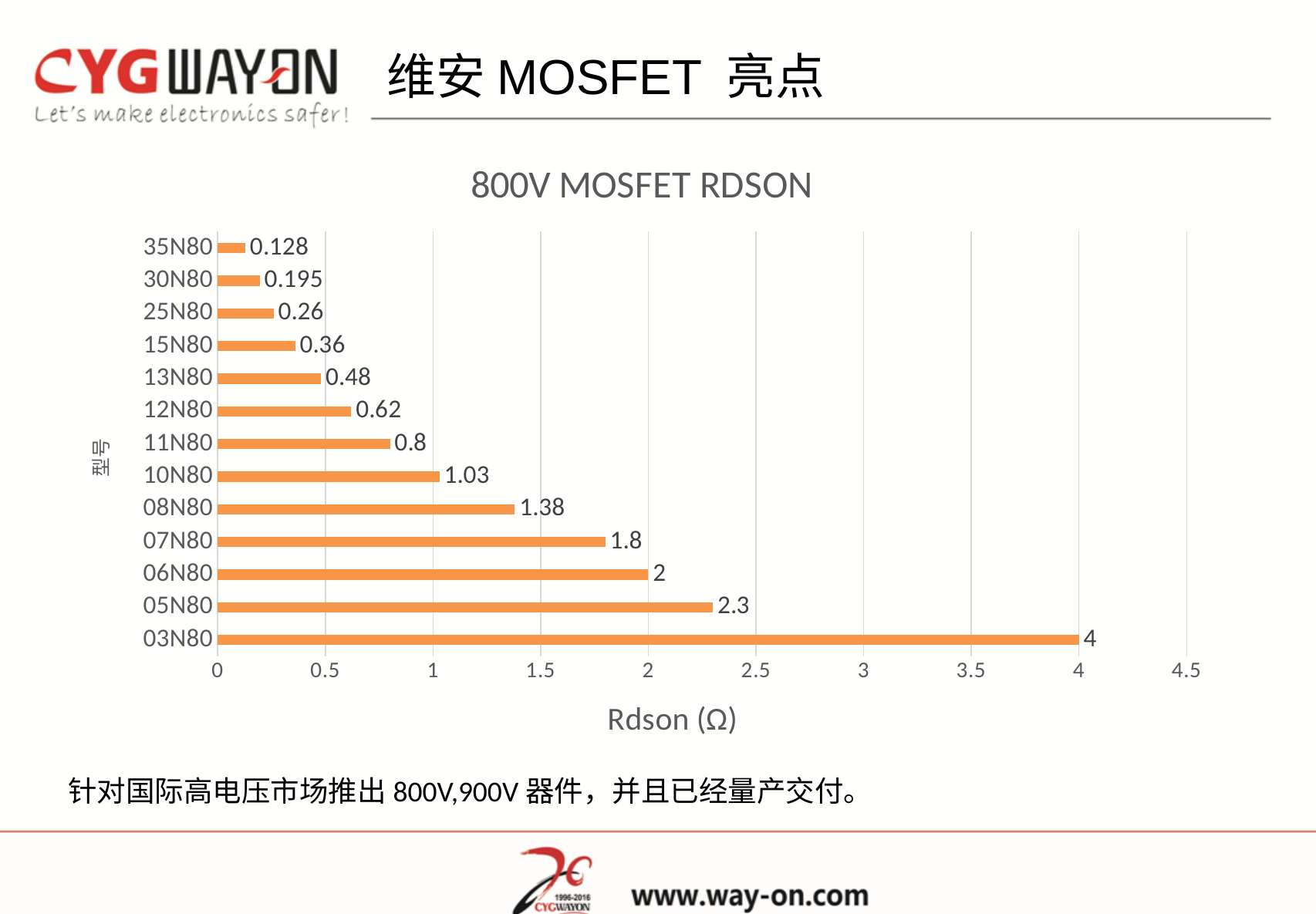

维安MOSFET 亮点

### Chart: 800V MOSFET RDSON

| Category |  |
|---|---|
| 03N80 | 4.0 |
| 05N80 | 2.3 |
| 06N80 | 2.0 |
| 07N80 | 1.8 |
| 08N80 | 1.38 |
| 10N80 | 1.03 |
| 11N80 | 0.8 |
| 12N80 | 0.62 |
| 13N80 | 0.48 |
| 15N80 | 0.36 |
| 25N80 | 0.26 |
| 30N80 | 0.195 |
| 35N80 | 0.128 |
针对国际高电压市场推出800V,900V器件，并且已经量产交付。